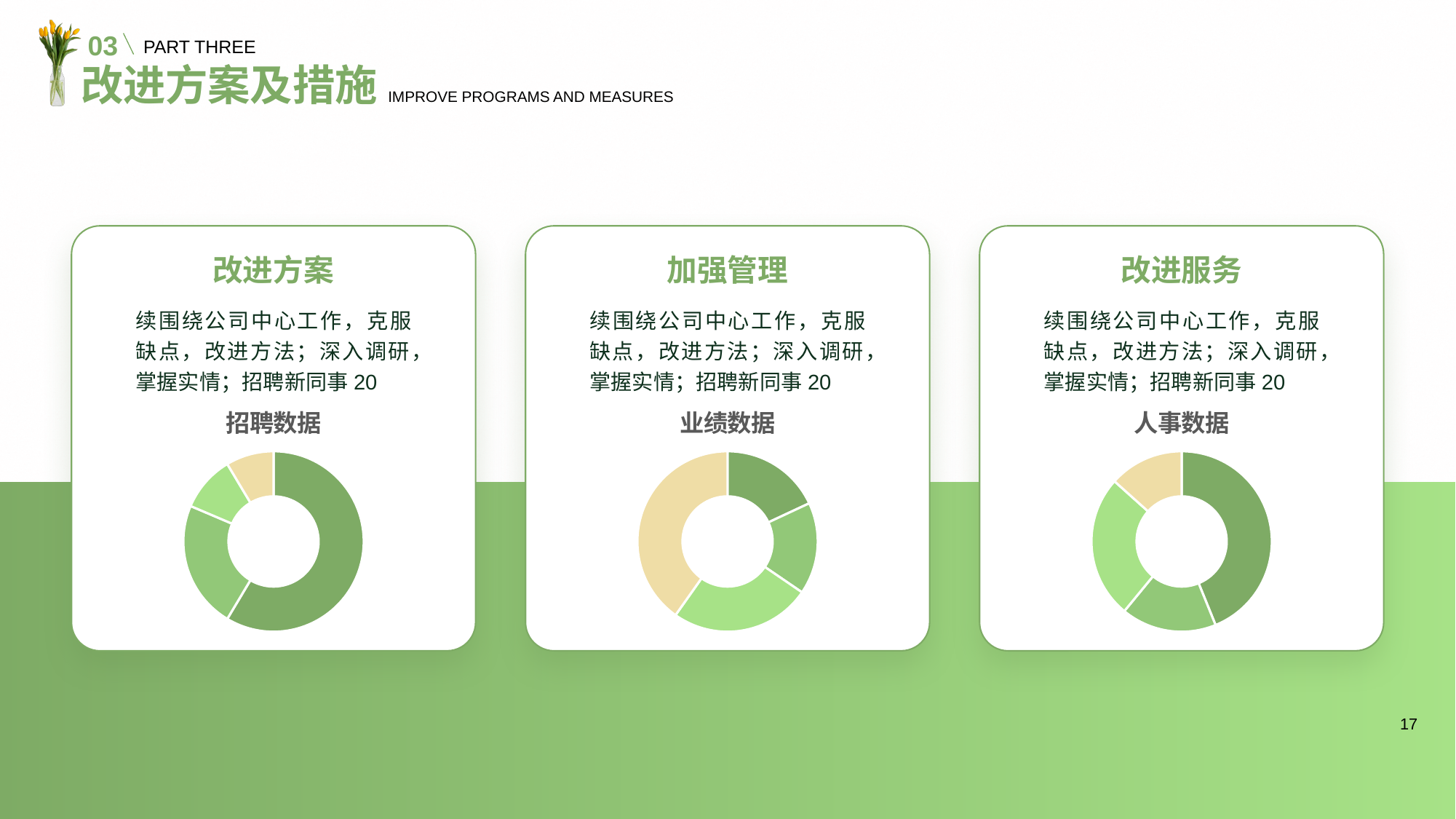

改进方案及措施
IMPROVE PROGRAMS AND MEASURES

改进方案
加强管理
改进服务
续围绕公司中心工作，克服缺点，改进方法；深入调研，掌握实情；招聘新同事20
续围绕公司中心工作，克服缺点，改进方法；深入调研，掌握实情；招聘新同事20
续围绕公司中心工作，克服缺点，改进方法；深入调研，掌握实情；招聘新同事20

### Chart: 招聘数据

| Category | 销售额 |
|---|---|
| 第一季度 | 8.2 |
| 第二季度 | 3.2 |
| 第三季度 | 1.4 |
| 第四季度 | 1.2 |

### Chart: 业绩数据

| Category | 销售额 |
|---|---|
| 第一季度 | 3.5 |
| 第二季度 | 3.2 |
| 第三季度 | 4.9 |
| 第四季度 | 7.8 |

### Chart: 人事数据

| Category | 销售额 |
|---|---|
| 第一季度 | 8.2 |
| 第二季度 | 3.2 |
| 第三季度 | 4.8 |
| 第四季度 | 2.5 |
17